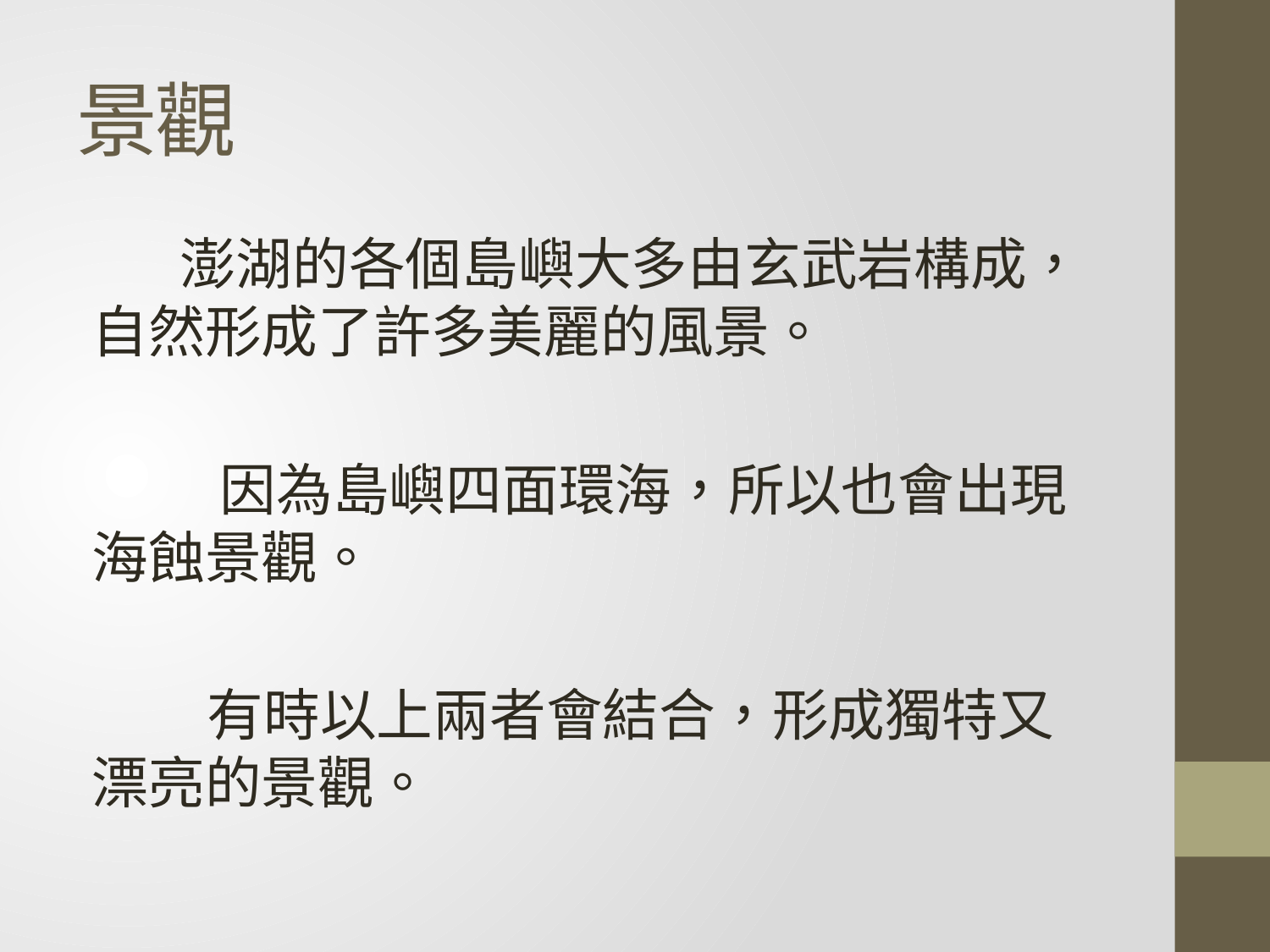

# 景觀
         澎湖的各個島嶼大多由玄武岩構成，自然形成了許多美麗的風景。

         因為島嶼四面環海，所以也會出現海蝕景觀。

        有時以上兩者會結合，形成獨特又漂亮的景觀。